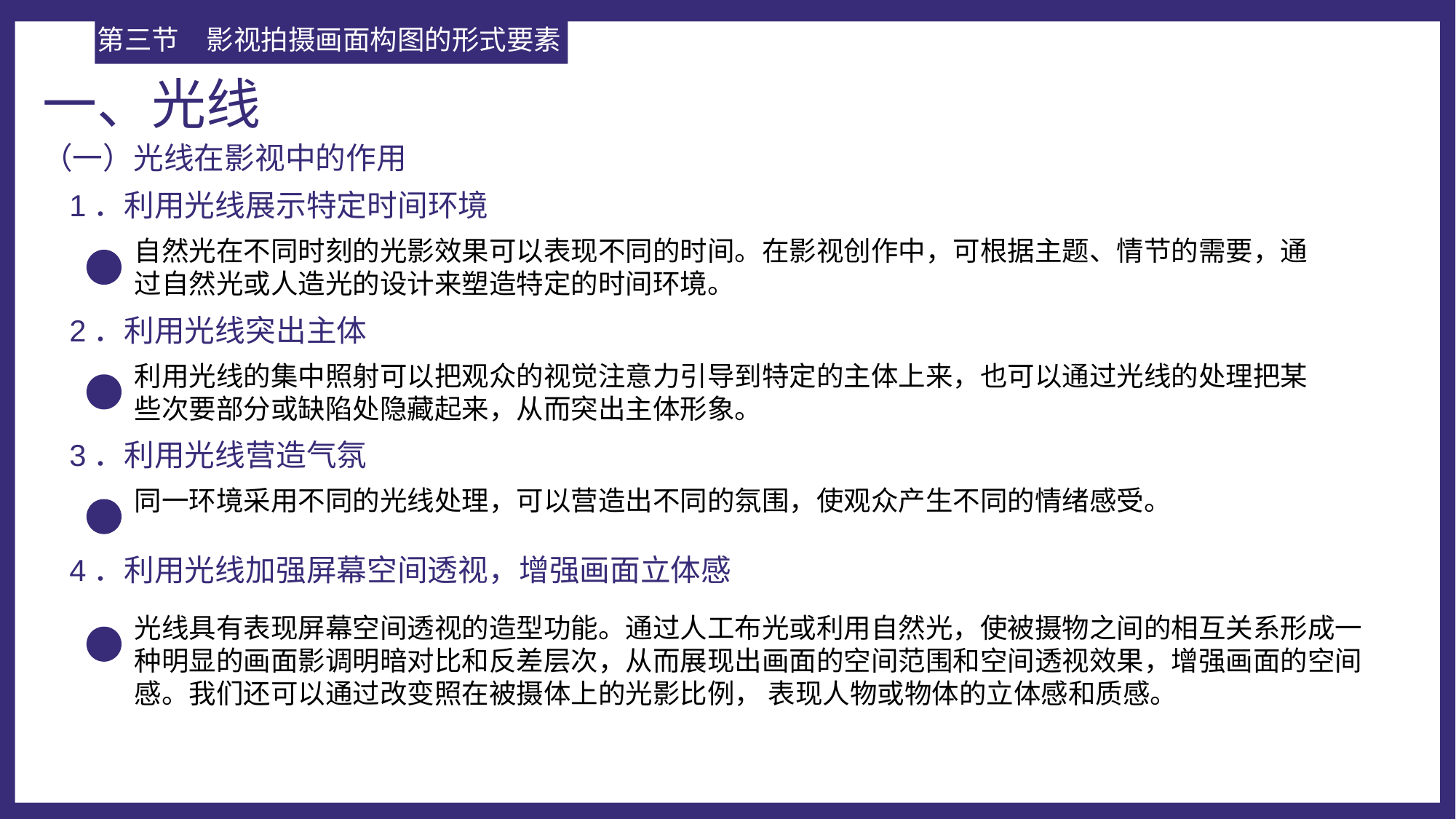

第三节	影视拍摄画面构图的形式要素
一、光线
（一）光线在影视中的作用
1．利用光线展示特定时间环境
自然光在不同时刻的光影效果可以表现不同的时间。在影视创作中，可根据主题、情节的需要，通过自然光或人造光的设计来塑造特定的时间环境。

2．利用光线突出主体
利用光线的集中照射可以把观众的视觉注意力引导到特定的主体上来，也可以通过光线的处理把某些次要部分或缺陷处隐藏起来，从而突出主体形象。

3．利用光线营造气氛
同一环境采用不同的光线处理，可以营造出不同的氛围，使观众产生不同的情绪感受。

4．利用光线加强屏幕空间透视，增强画面立体感
光线具有表现屏幕空间透视的造型功能。通过人工布光或利用自然光，使被摄物之间的相互关系形成一种明显的画面影调明暗对比和反差层次，从而展现出画面的空间范围和空间透视效果，增强画面的空间感。我们还可以通过改变照在被摄体上的光影比例， 表现人物或物体的立体感和质感。